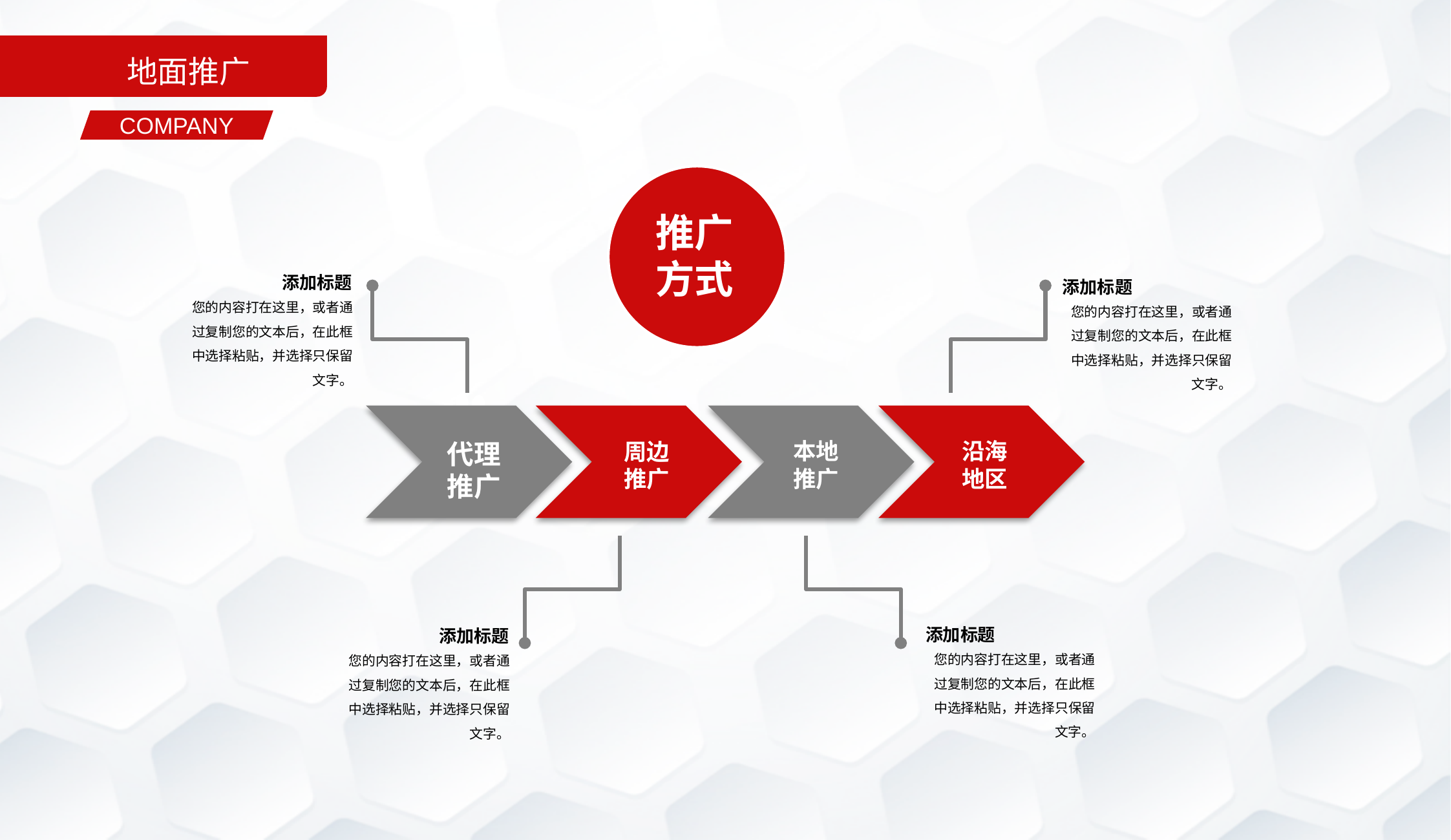

地面推广
COMPANY

推广
方式
添加标题
您的内容打在这里，或者通过复制您的文本后，在此框中选择粘贴，并选择只保留文字。
添加标题
您的内容打在这里，或者通过复制您的文本后，在此框中选择粘贴，并选择只保留文字。

代理
推广

周边
推广

本地
推广

沿海
地区
添加标题
您的内容打在这里，或者通过复制您的文本后，在此框中选择粘贴，并选择只保留文字。
添加标题
您的内容打在这里，或者通过复制您的文本后，在此框中选择粘贴，并选择只保留文字。